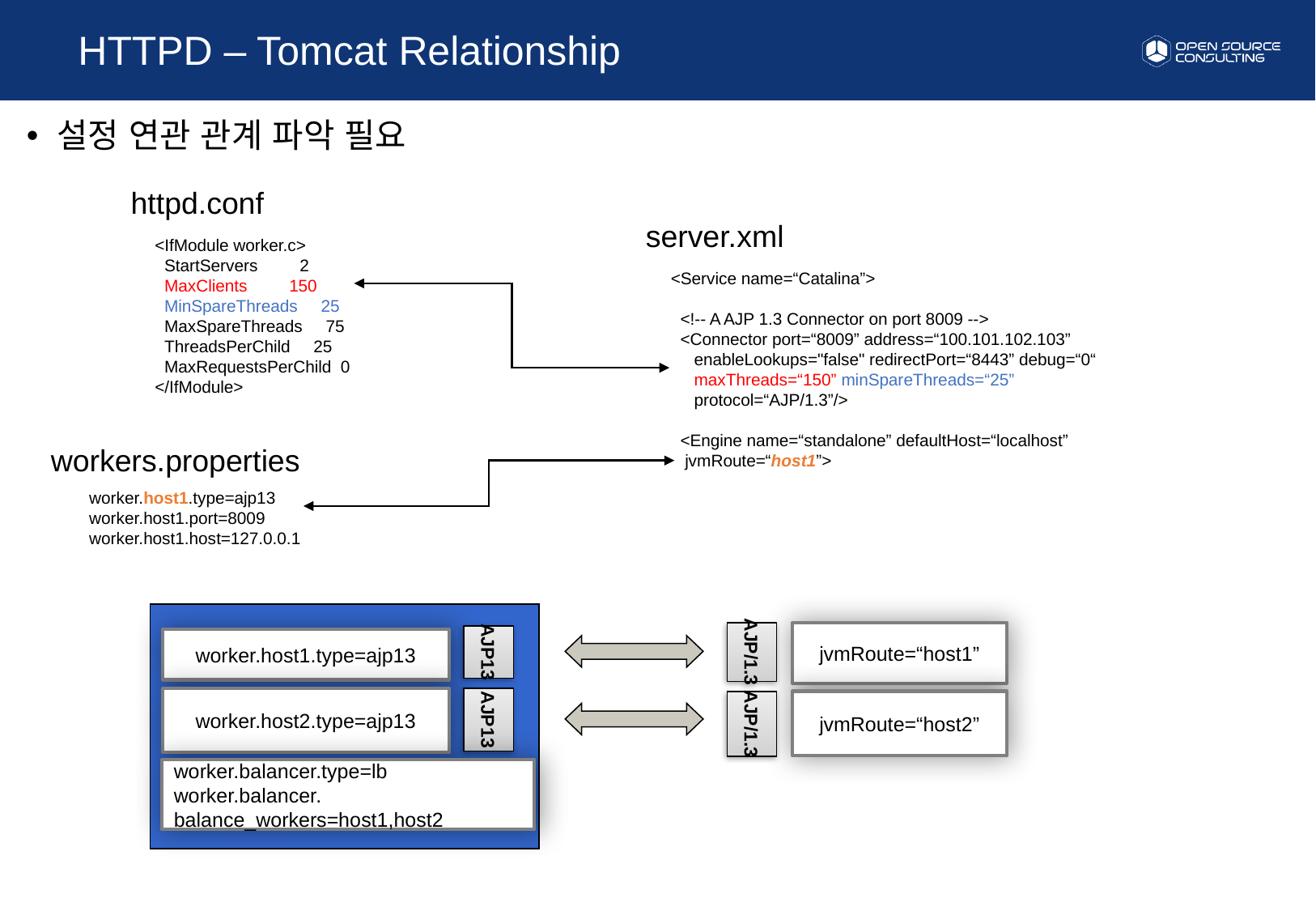

HTTPD – Tomcat Relationship
설정 연관 관계 파악 필요
httpd.conf
server.xml
<IfModule worker.c>
  StartServers         2
  MaxClients         150
  MinSpareThreads     25
  MaxSpareThreads     75
  ThreadsPerChild     25
  MaxRequestsPerChild  0
</IfModule>

 <Service name=“Catalina”>

   <!-- A AJP 1.3 Connector on port 8009 -->
   <Connector port=“8009” address=“100.101.102.103”
      enableLookups="false" redirectPort=“8443” debug=“0“
      maxThreads=“150” minSpareThreads=“25”
      protocol=“AJP/1.3”/>

   <Engine name=“standalone” defaultHost=“localhost”
    jvmRoute=“host1”>
workers.properties
worker.host1.type=ajp13
worker.host1.port=8009
worker.host1.host=127.0.0.1

jvmRoute=“host1”
AJP/1.3
AJP13
worker.host1.type=ajp13

AJP13
worker.host2.type=ajp13
jvmRoute=“host2”
AJP/1.3

worker.balancer.type=lb
worker.balancer. balance_workers=host1,host2